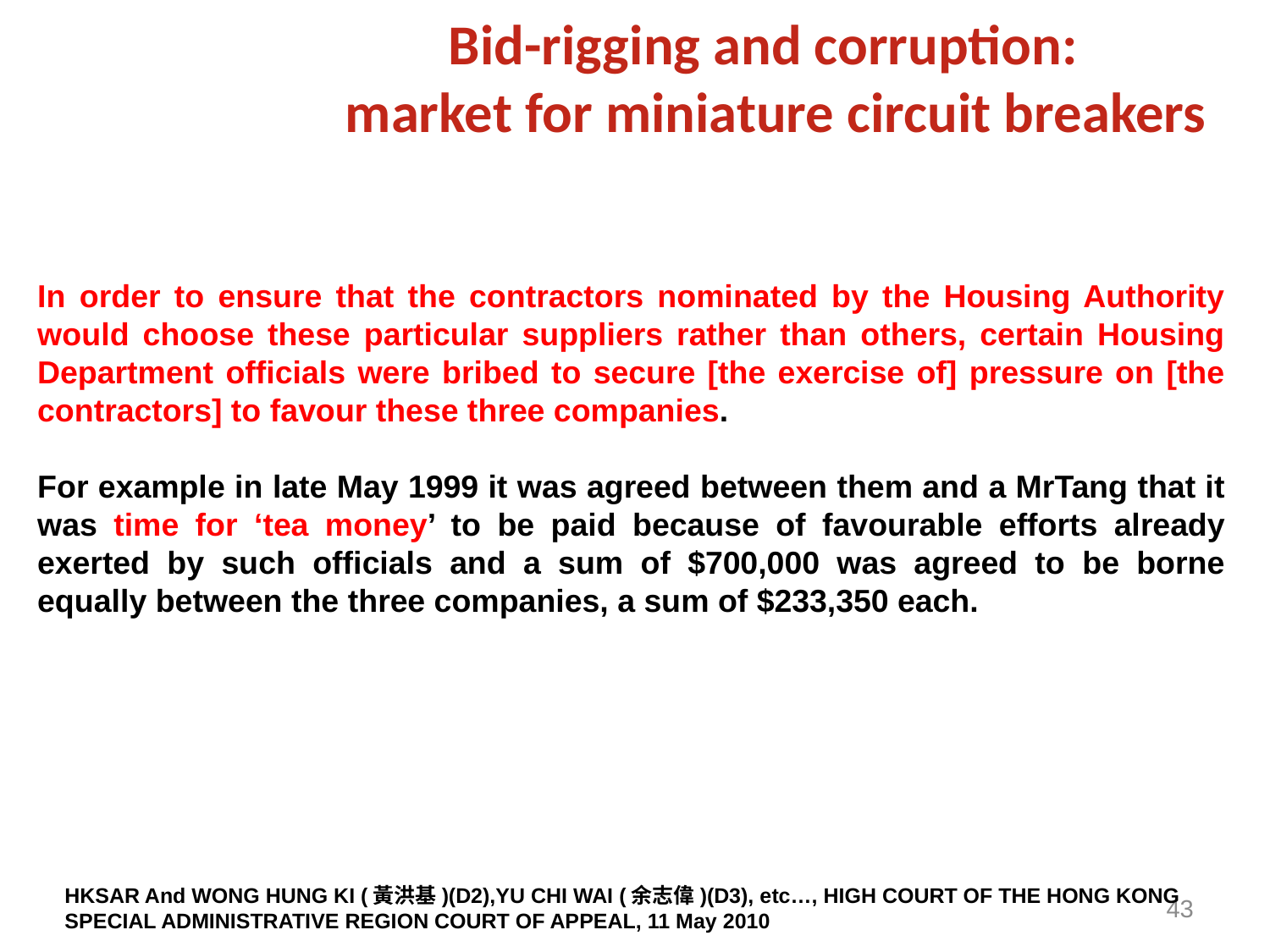

# Bid-rigging and corruption: market for miniature circuit breakers
In order to ensure that the contractors nominated by the Housing Authority would choose these particular suppliers rather than others, certain Housing Department officials were bribed to secure [the exercise of] pressure on [the contractors] to favour these three companies.

For example in late May 1999 it was agreed between them and a MrTang that it was time for ‘tea money’ to be paid because of favourable efforts already exerted by such officials and a sum of $700,000 was agreed to be borne equally between the three companies, a sum of $233,350 each.

HKSAR And WONG HUNG KI (黃洪基)(D2),YU CHI WAI (余志偉)(D3), etc…, HIGH COURT OF THE HONG KONG SPECIAL ADMINISTRATIVE REGION COURT OF APPEAL, 11 May 2010

43